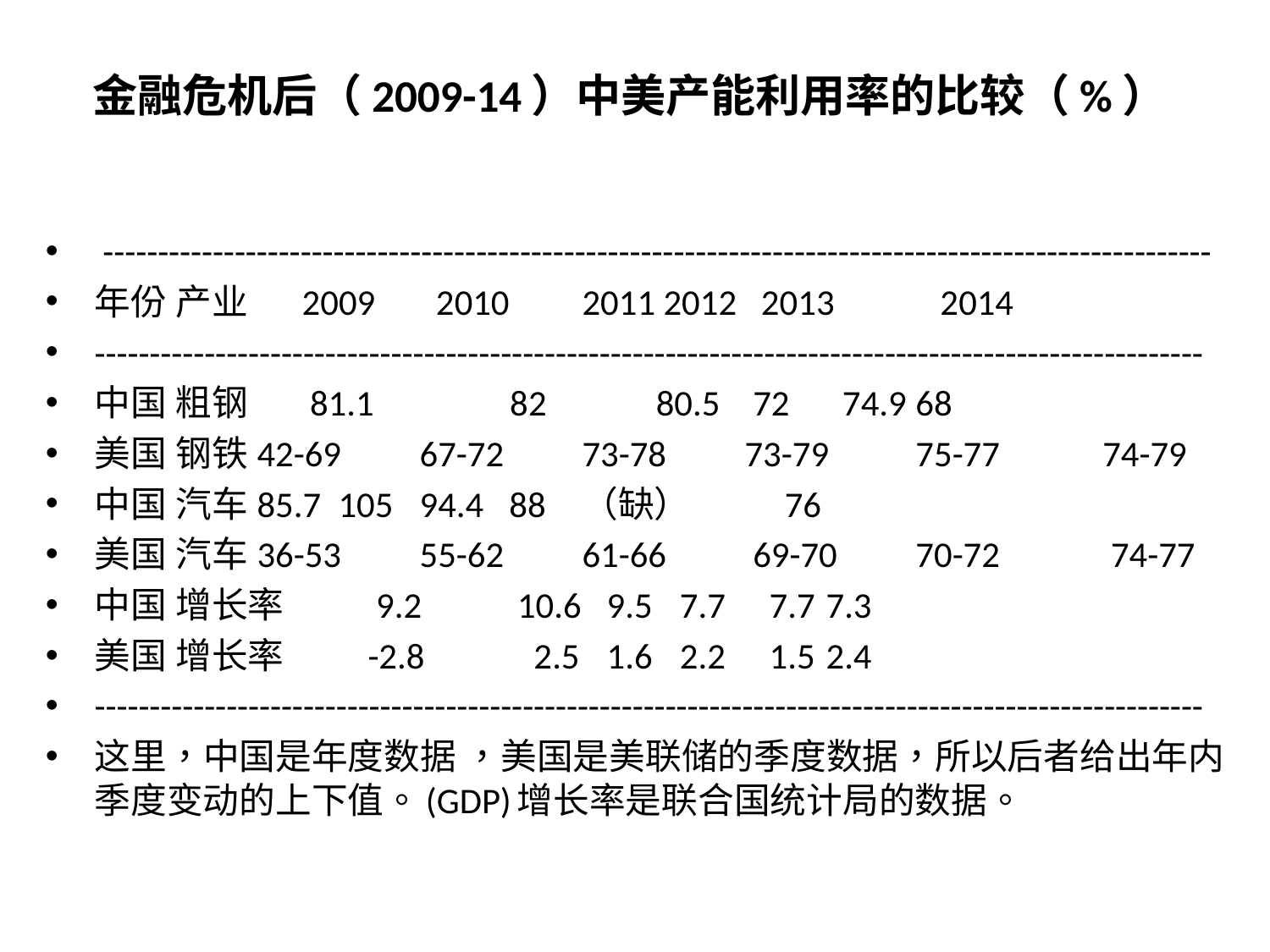

# 金融危机后（2009-14）中美产能利用率的比较（%）
 -----------------------------------------------------------------------------------------------------
年份	产业      2009		  2010	2011	2012	  2013	    2014
-----------------------------------------------------------------------------------------------------
中国	粗钢       81.1	           82	         80.5	 72		  74.9		 68
美国	钢铁	42-69	67-72	73-78	73-79	 75-77	    74-79
中国	汽车	85.7		105		94.4		 88		（缺）           76
美国	汽车	36-53	55-62	61-66	 69-70	 70-72	     74-77
中国	增长率	    9.2	  10.6	   9.5	  7.7		   7.7		7.3
美国	增长率	   -2.8	    2.5	   1.6	  2.2		   1.5		2.4
-----------------------------------------------------------------------------------------------------
这里，中国是年度数据 ，美国是美联储的季度数据，所以后者给出年内季度变动的上下值。(GDP)增长率是联合国统计局的数据。